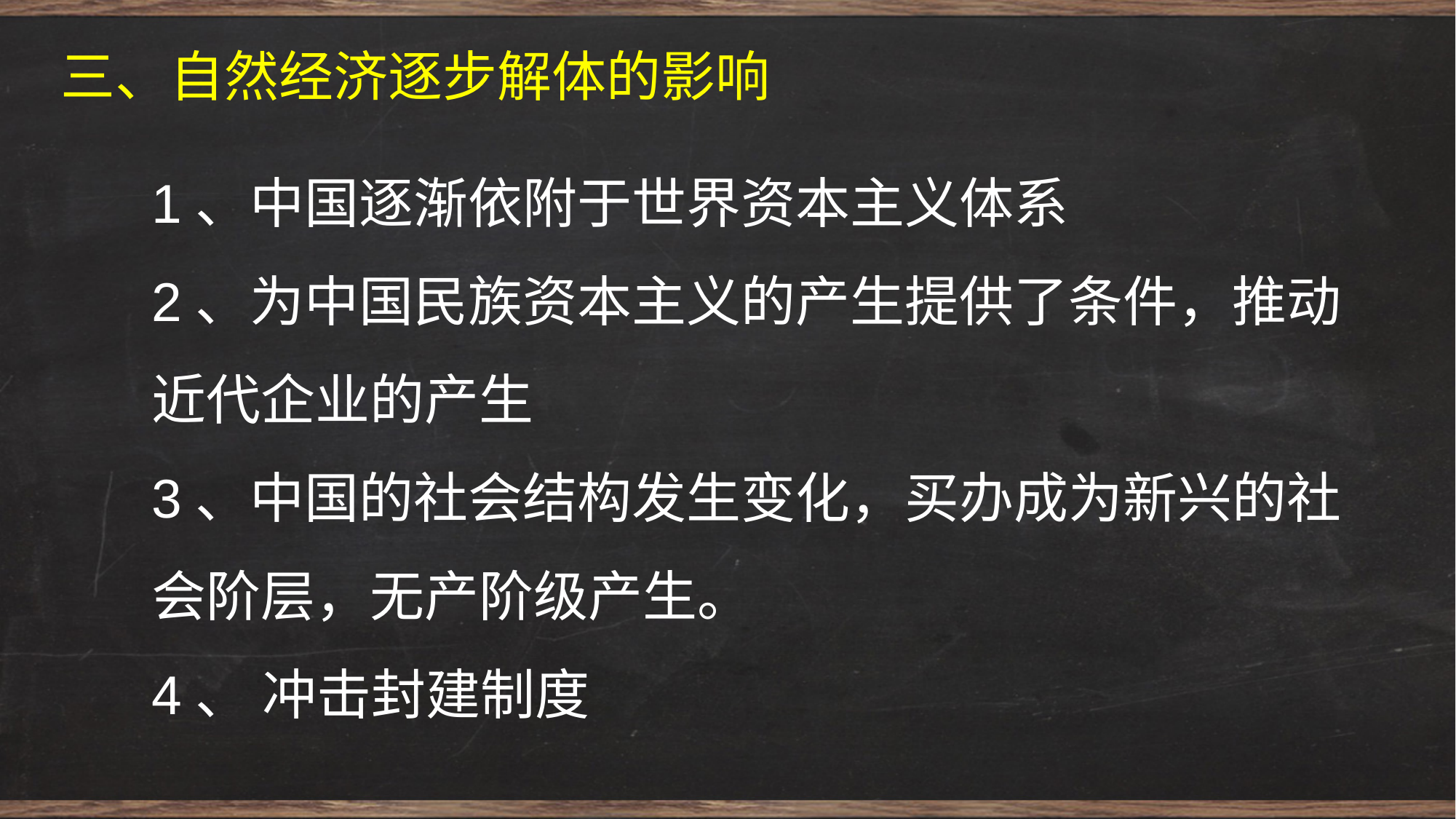

三、自然经济逐步解体的影响
1、中国逐渐依附于世界资本主义体系
2、为中国民族资本主义的产生提供了条件，推动近代企业的产生
3、中国的社会结构发生变化，买办成为新兴的社会阶层，无产阶级产生。
4、 冲击封建制度